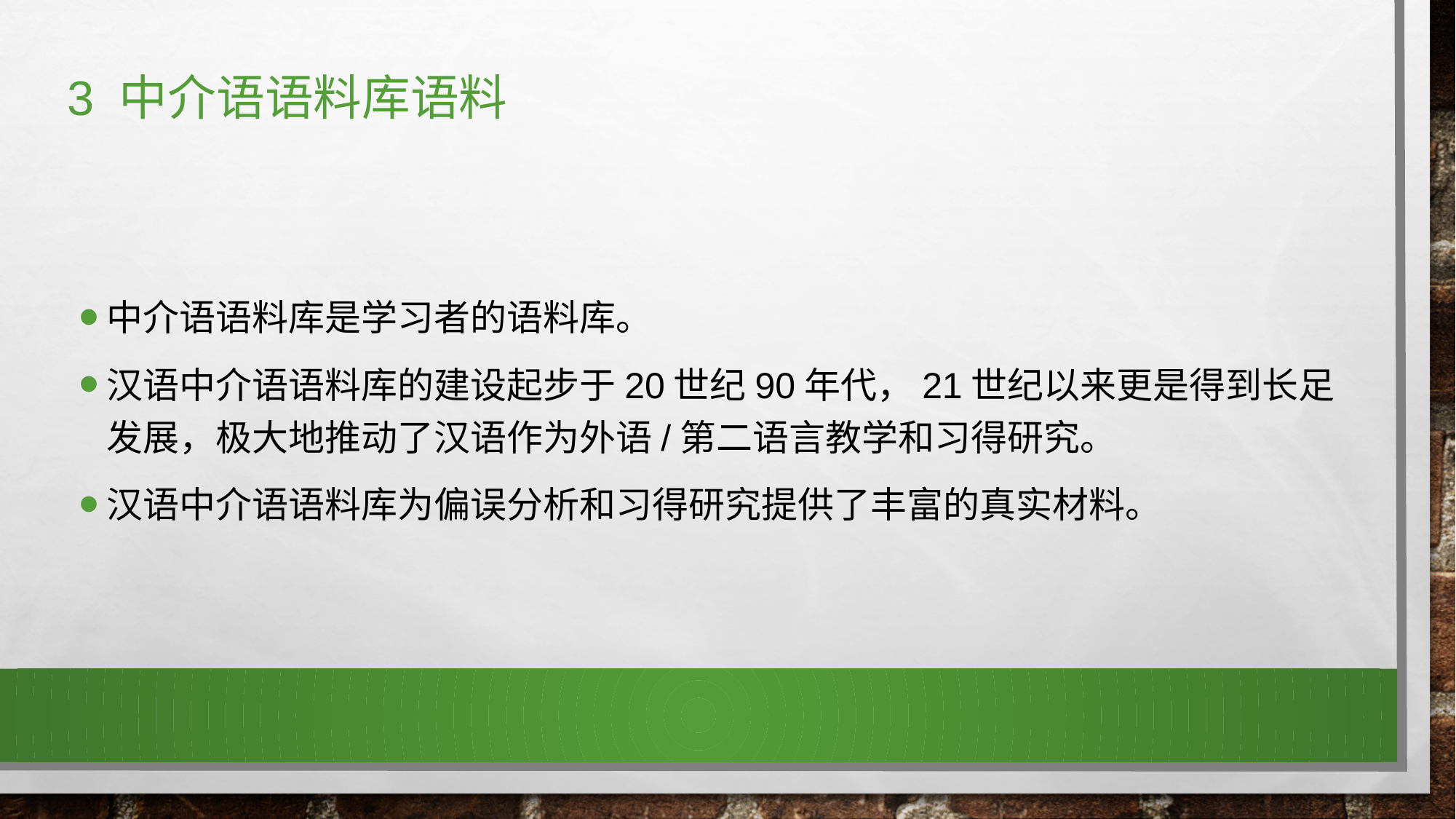

# 3 中介语语料库语料
中介语语料库是学习者的语料库。
汉语中介语语料库的建设起步于20世纪90年代，21世纪以来更是得到长足发展，极大地推动了汉语作为外语/第二语言教学和习得研究。
汉语中介语语料库为偏误分析和习得研究提供了丰富的真实材料。